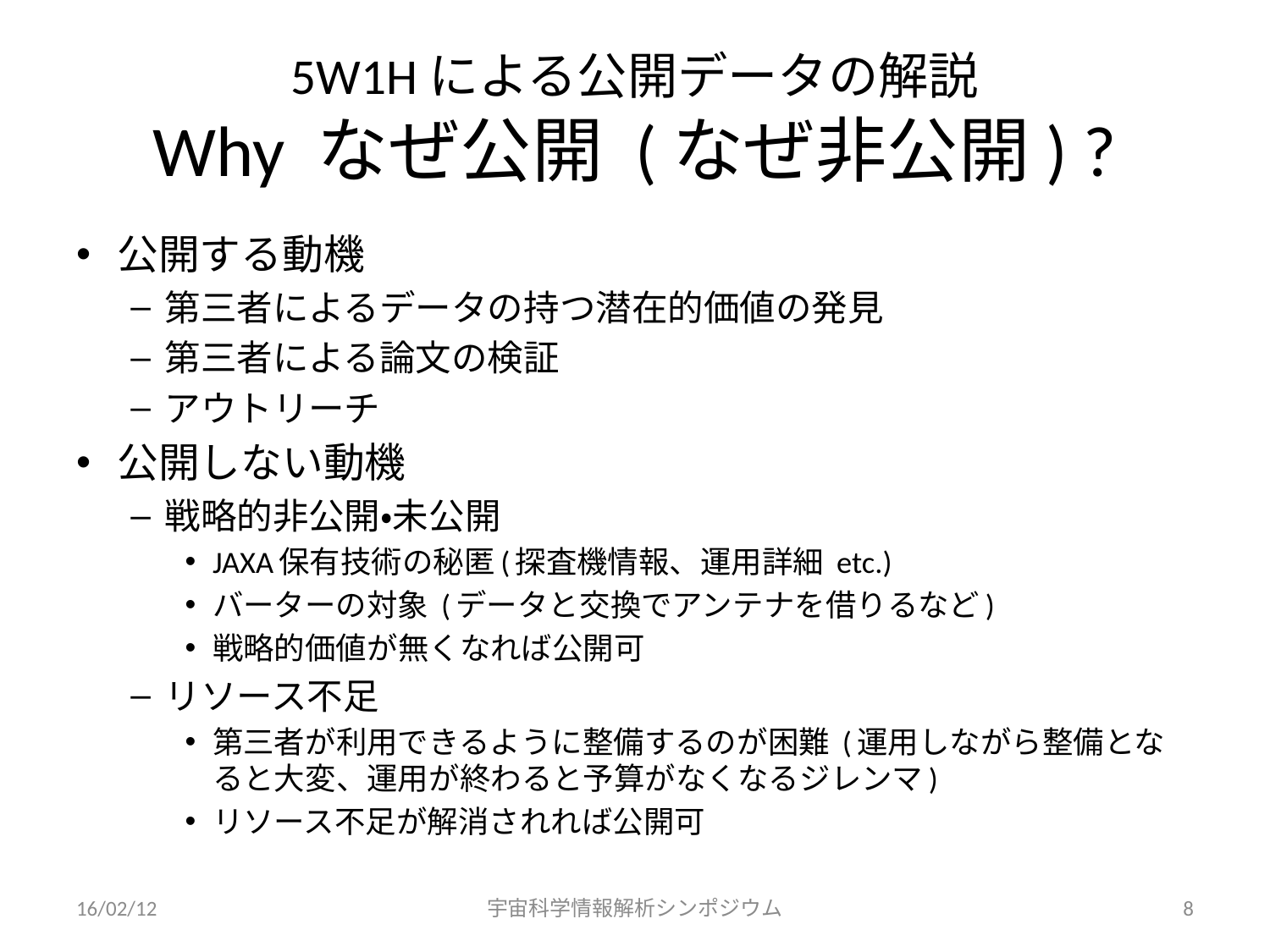

# 5W1Hによる公開データの解説 Why なぜ公開 (なぜ非公開) ?
公開する動機
第三者によるデータの持つ潜在的価値の発見
第三者による論文の検証
アウトリーチ
公開しない動機
戦略的非公開・未公開
JAXA保有技術の秘匿(探査機情報、運用詳細 etc.)
バーターの対象 (データと交換でアンテナを借りるなど)
戦略的価値が無くなれば公開可
リソース不足
第三者が利用できるように整備するのが困難 (運用しながら整備となると大変、運用が終わると予算がなくなるジレンマ)
リソース不足が解消されれば公開可

16/02/12
宇宙科学情報解析シンポジウム
8